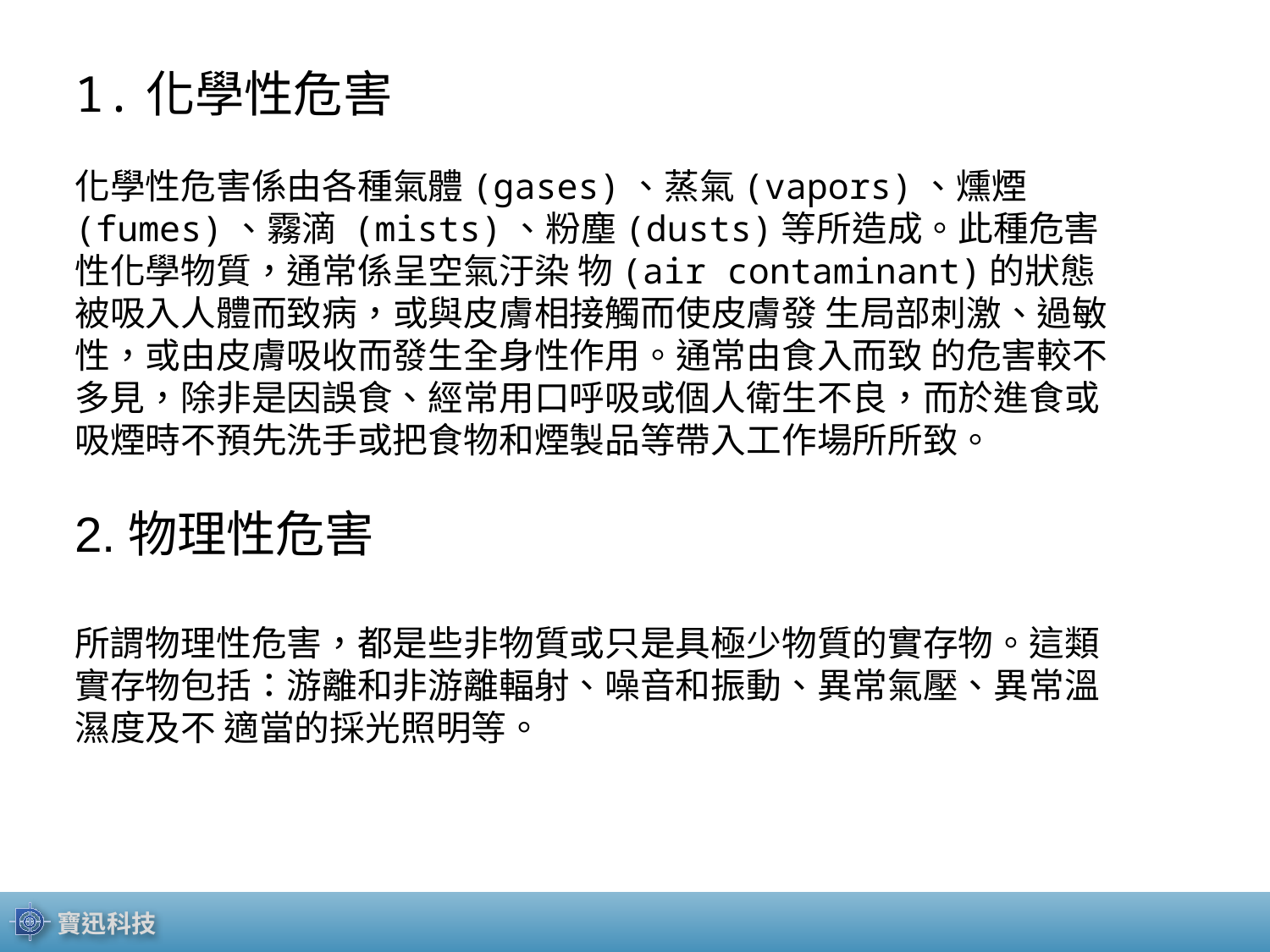

1.化學性危害

化學性危害係由各種氣體(gases)、蒸氣(vapors)、燻煙(fumes)、霧滴 (mists)、粉塵(dusts)等所造成。此種危害性化學物質，通常係呈空氣汙染 物(air contaminant)的狀態被吸入人體而致病，或與皮膚相接觸而使皮膚發 生局部刺激、過敏性，或由皮膚吸收而發生全身性作用。通常由食入而致 的危害較不多見，除非是因誤食、經常用口呼吸或個人衛生不良，而於進食或吸煙時不預先洗手或把食物和煙製品等帶入工作場所所致。

2.物理性危害

所謂物理性危害，都是些非物質或只是具極少物質的實存物。這類實存物包括：游離和非游離輻射、噪音和振動、異常氣壓、異常溫濕度及不 適當的採光照明等。